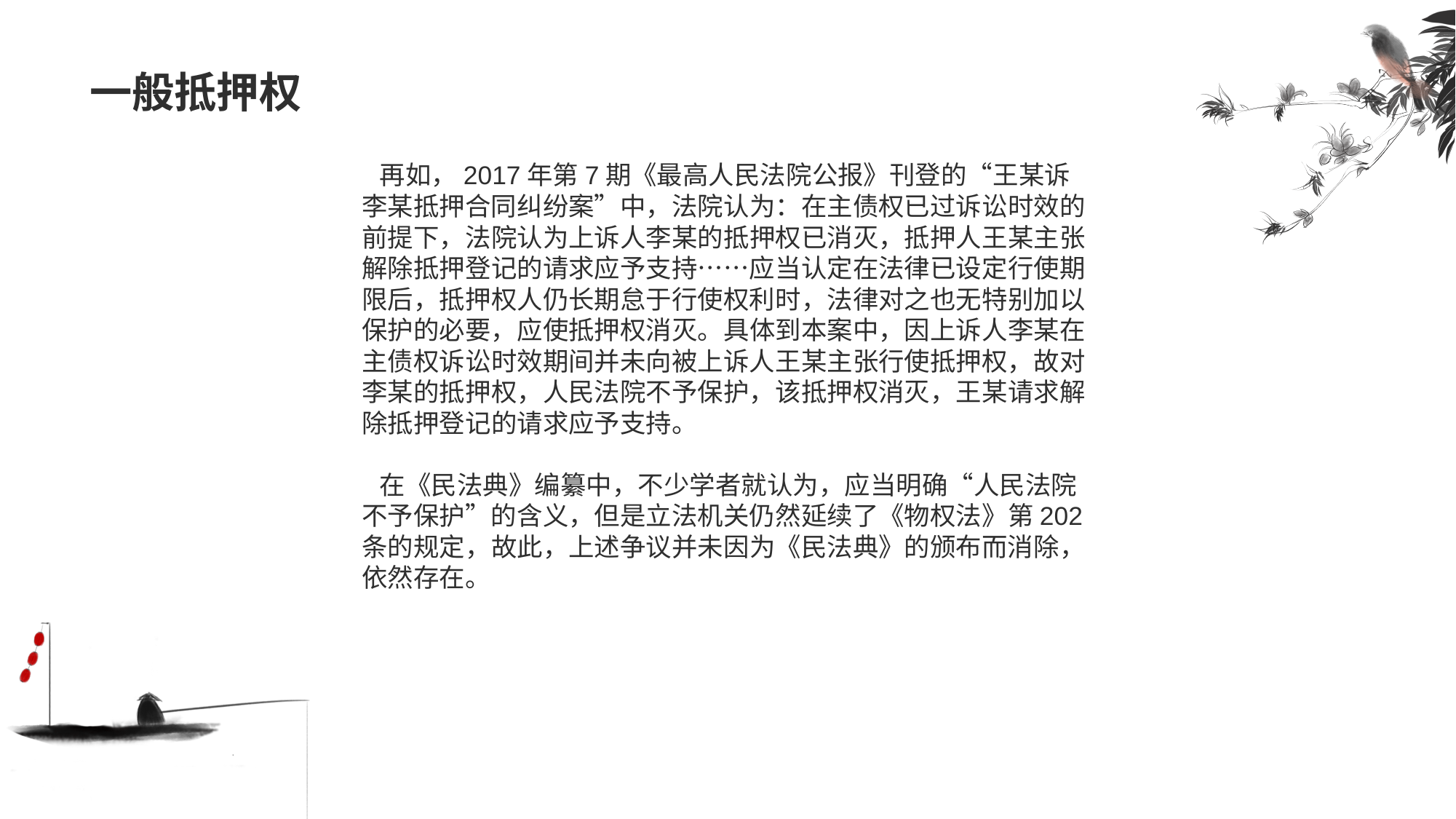

# 一般抵押权

  再如，2017年第7期《最高人民法院公报》刊登的“王某诉李某抵押合同纠纷案”中，法院认为：在主债权已过诉讼时效的前提下，法院认为上诉人李某的抵押权已消灭，抵押人王某主张解除抵押登记的请求应予支持……应当认定在法律已设定行使期限后，抵押权人仍长期怠于行使权利时，法律对之也无特别加以保护的必要，应使抵押权消灭。具体到本案中，因上诉人李某在主债权诉讼时效期间并未向被上诉人王某主张行使抵押权，故对李某的抵押权，人民法院不予保护，该抵押权消灭，王某请求解除抵押登记的请求应予支持。

  在《民法典》编纂中，不少学者就认为，应当明确“人民法院不予保护”的含义，但是立法机关仍然延续了《物权法》第202条的规定，故此，上述争议并未因为《民法典》的颁布而消除，依然存在。
162